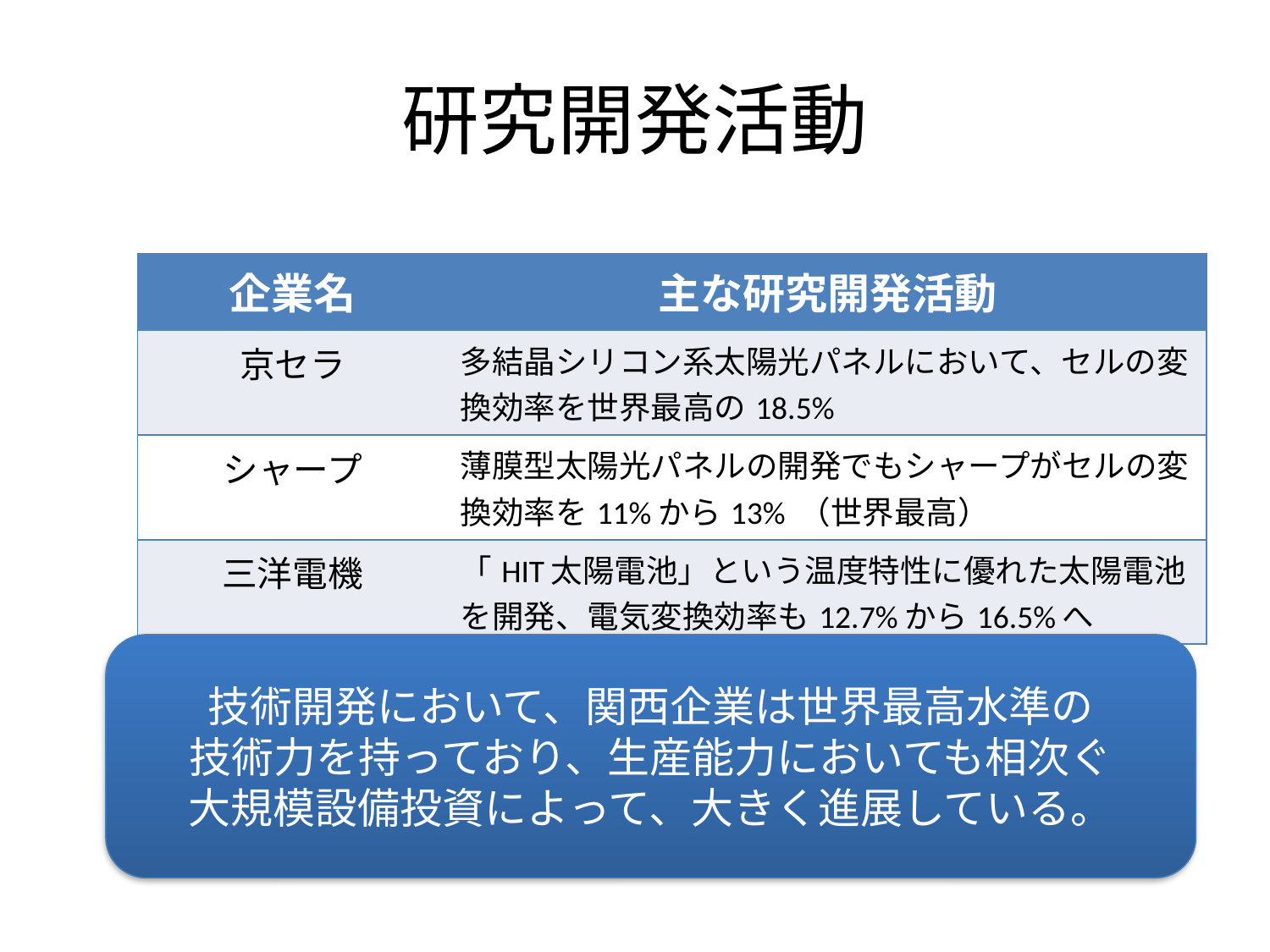

# 研究開発活動
| 企業名 | 主な研究開発活動 |
| --- | --- |
| 京セラ | 多結晶シリコン系太陽光パネルにおいて、セルの変換効率を世界最高の18.5% |
| シャープ | 薄膜型太陽光パネルの開発でもシャープがセルの変換効率を11%から13% （世界最高） |
| 三洋電機 | 「HIT太陽電池」という温度特性に優れた太陽電池を開発、電気変換効率も12.7%から16.5%へ |
技術開発において、関西企業は世界最高水準の
技術力を持っており、生産能力においても相次ぐ
大規模設備投資によって、大きく進展している。